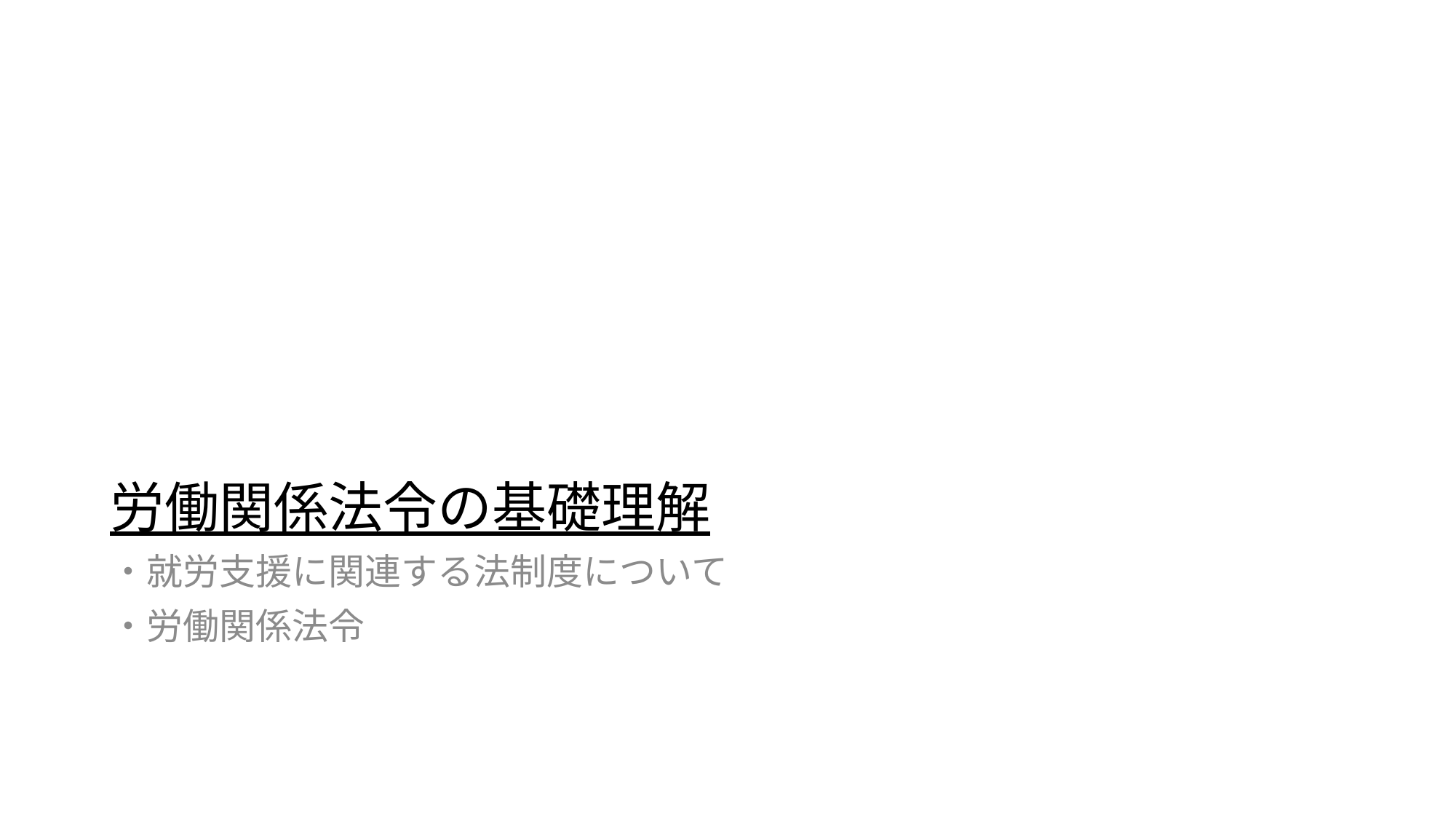

# 労働関係法令の基礎理解
・就労支援に関連する法制度について
・労働関係法令